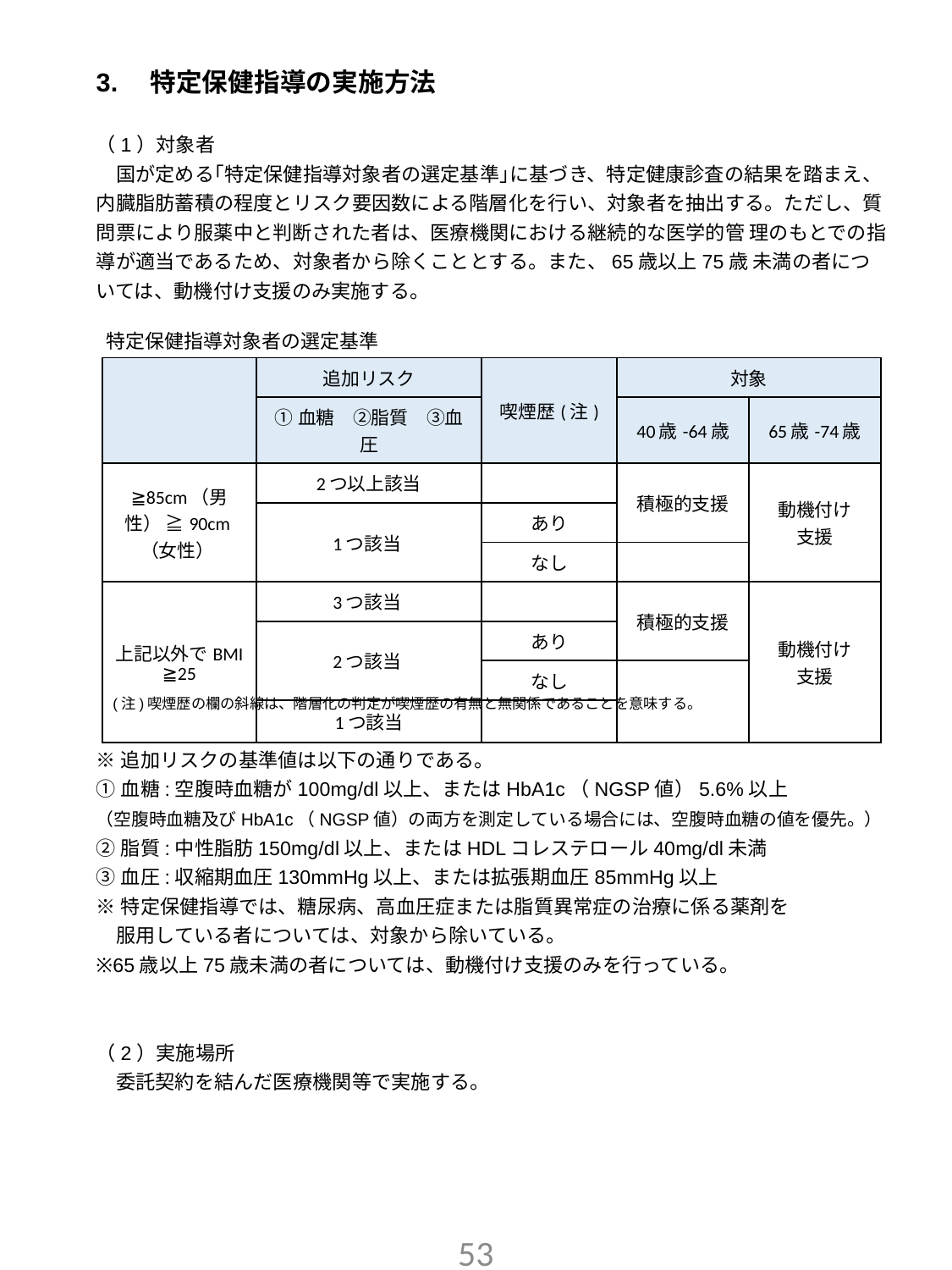

3.　特定保健指導の実施方法

（1）対象者
　国が定める｢特定保健指導対象者の選定基準｣に基づき、特定健康診査の結果を踏まえ、内臓脂肪蓄積の程度とリスク要因数による階層化を行い、対象者を抽出する。ただし、質問票により服薬中と判断された者は、医療機関における継続的な医学的管 理のもとでの指導が適当であるため、対象者から除くこととする。また、65歳以上75歳 未満の者については、動機付け支援のみ実施する。

   (注)喫煙歴の欄の斜線は、階層化の判定が喫煙歴の有無と無関係であることを意味する。

※追加リスクの基準値は以下の通りである。
①血糖:空腹時血糖が100mg/dl以上、またはHbA1c（NGSP値）5.6%以上
（空腹時血糖及びHbA1c（NGSP値）の両方を測定している場合には、空腹時血糖の値を優先。）
②脂質:中性脂肪150mg/dl以上、またはHDLコレステロール40mg/dl未満
③血圧:収縮期血圧130mmHg以上、または拡張期血圧85mmHg以上
※特定保健指導では、糖尿病、高血圧症または脂質異常症の治療に係る薬剤を
　服用している者については、対象から除いている。
※65歳以上75歳未満の者については、動機付け支援のみを行っている。

（2）実施場所
　委託契約を結んだ医療機関等で実施する。
特定保健指導対象者の選定基準
|  | 追加リスク | 喫煙歴(注) | 対象 |  |
| --- | --- | --- | --- | --- |
|  | ①血糖　②脂質　③血圧 |  | 40歳-64歳 | 65歳-74歳 |
| ≧85cm（男性） ≧90cm（女性） | 2つ以上該当 |  | 積極的支援 | 動機付け 支援 |
|  | 1つ該当 | あり |  |  |
|  |  | なし |  |  |
| 上記以外でBMI ≧25 | 3つ該当 |  | 積極的支援 | 動機付け 支援 |
|  | 2つ該当 | あり |  |  |
|  |  | なし |  |  |
|  | 1つ該当 |  |  |  |
53